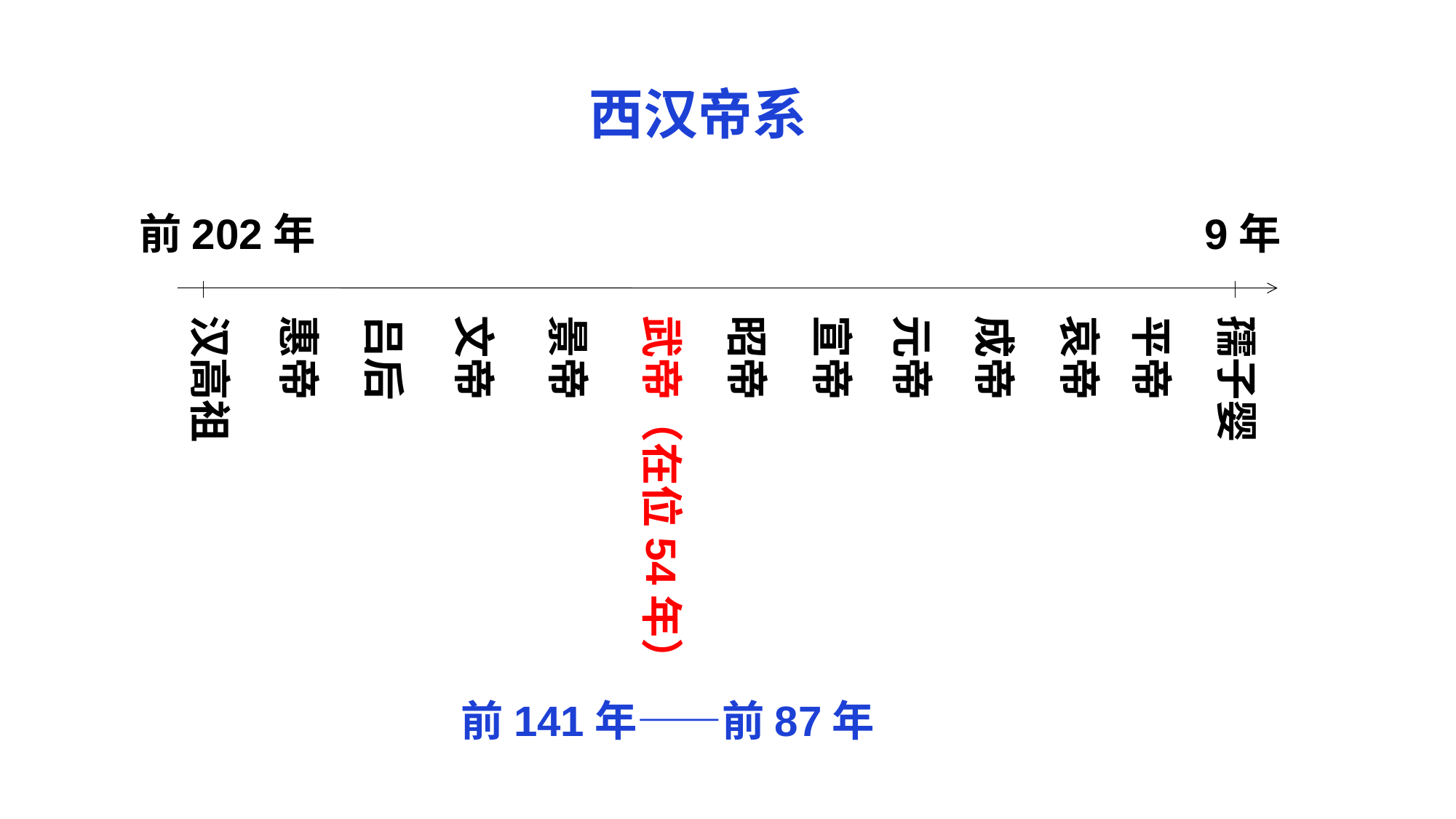

西汉帝系
前202年
9年
元帝
汉高祖
惠帝
吕后
文帝
景帝
武帝（在位54年）
昭帝
宣帝
成帝
哀帝
平帝
孺子婴
前141年——前87年